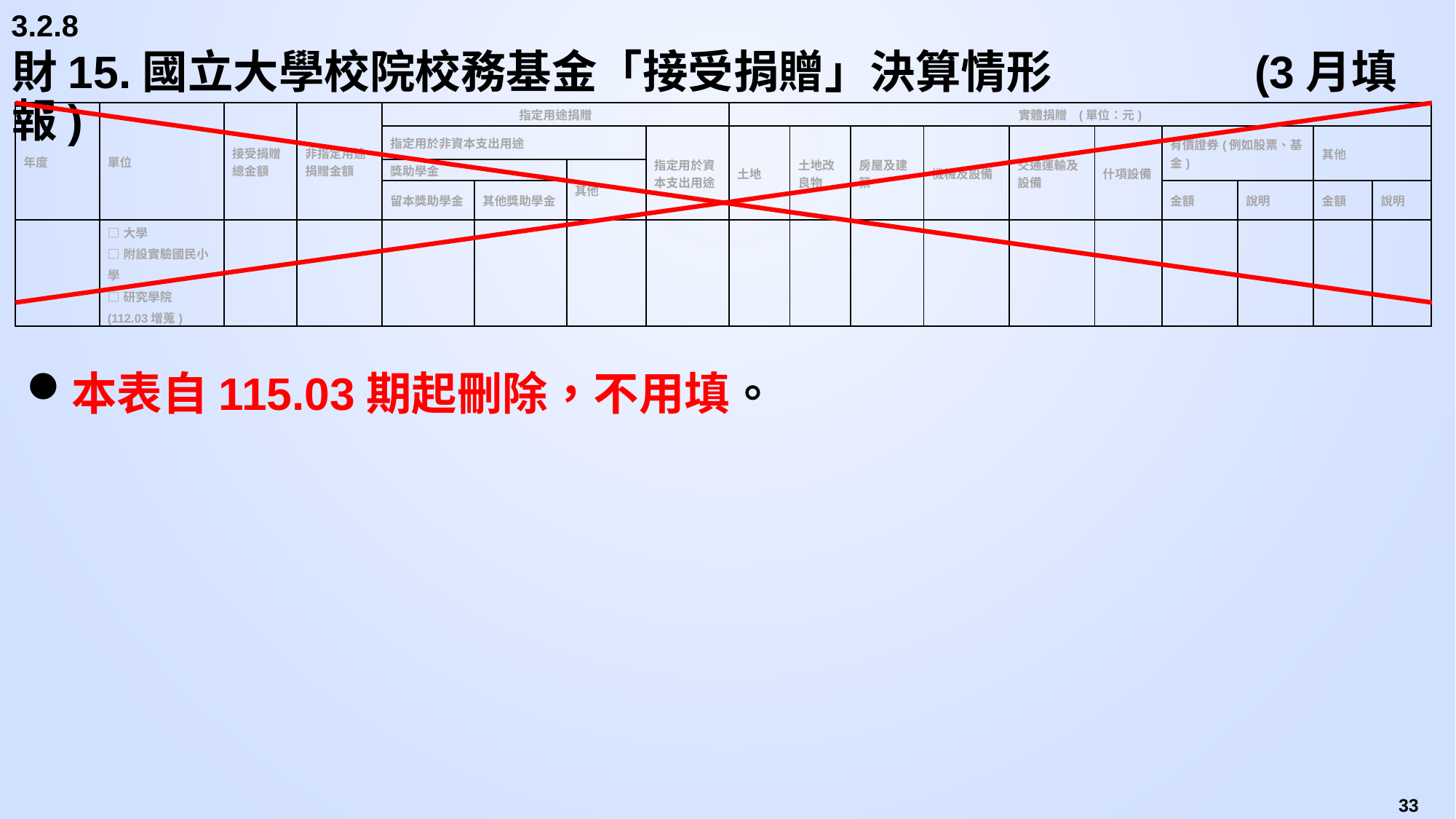

3.2.8
# 財15.國立大學校院校務基金「接受捐贈」決算情形   		   (3月填報)
| 年度 | 單位 | 接受捐贈總金額 | 非指定用途捐贈金額 | 指定用途捐贈 |  |  |  | 實體捐贈 (單位：元) |  |  |  |  |  |  |  |  |  |
| --- | --- | --- | --- | --- | --- | --- | --- | --- | --- | --- | --- | --- | --- | --- | --- | --- | --- |
|  |  |  |  | 指定用於非資本支出用途 |  |  | 指定用於資本支出用途 | 土地 | 土地改良物 | 房屋及建築 | 機械及設備 | 交通運輸及設備 | 什項設備 | 有價證券(例如股票、基金) |  | 其他 |  |
|  |  |  |  | 獎助學金 |  | 其他 |  |  |  |  |  |  |  |  |  |  |  |
|  |  |  |  | 留本獎助學金 | 其他獎助學金 |  |  |  |  |  |  |  |  | 金額 | 說明 | 金額 | 說明 |
|  | □大學 □附設實驗國民小學 □研究學院 (112.03增蒐) |  |  |  |  |  |  |  |  |  |  |  |  |  |  |  |  |
本表自115.03期起刪除，不用填。